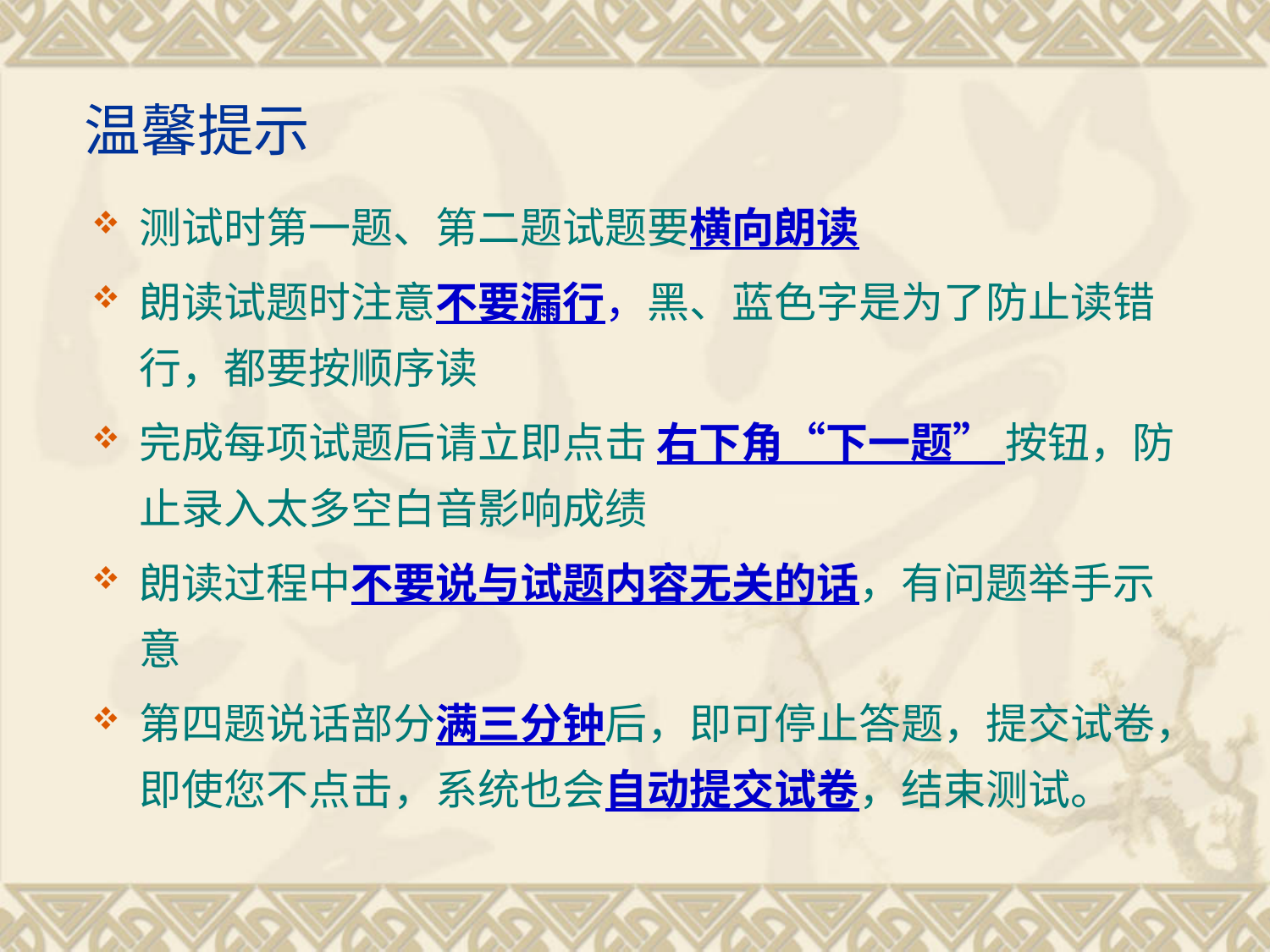

# 温馨提示
测试时第一题、第二题试题要横向朗读
朗读试题时注意不要漏行，黑、蓝色字是为了防止读错行，都要按顺序读
完成每项试题后请立即点击 右下角“下一题” 按钮，防止录入太多空白音影响成绩
朗读过程中不要说与试题内容无关的话，有问题举手示意
第四题说话部分满三分钟后，即可停止答题，提交试卷，即使您不点击，系统也会自动提交试卷，结束测试。